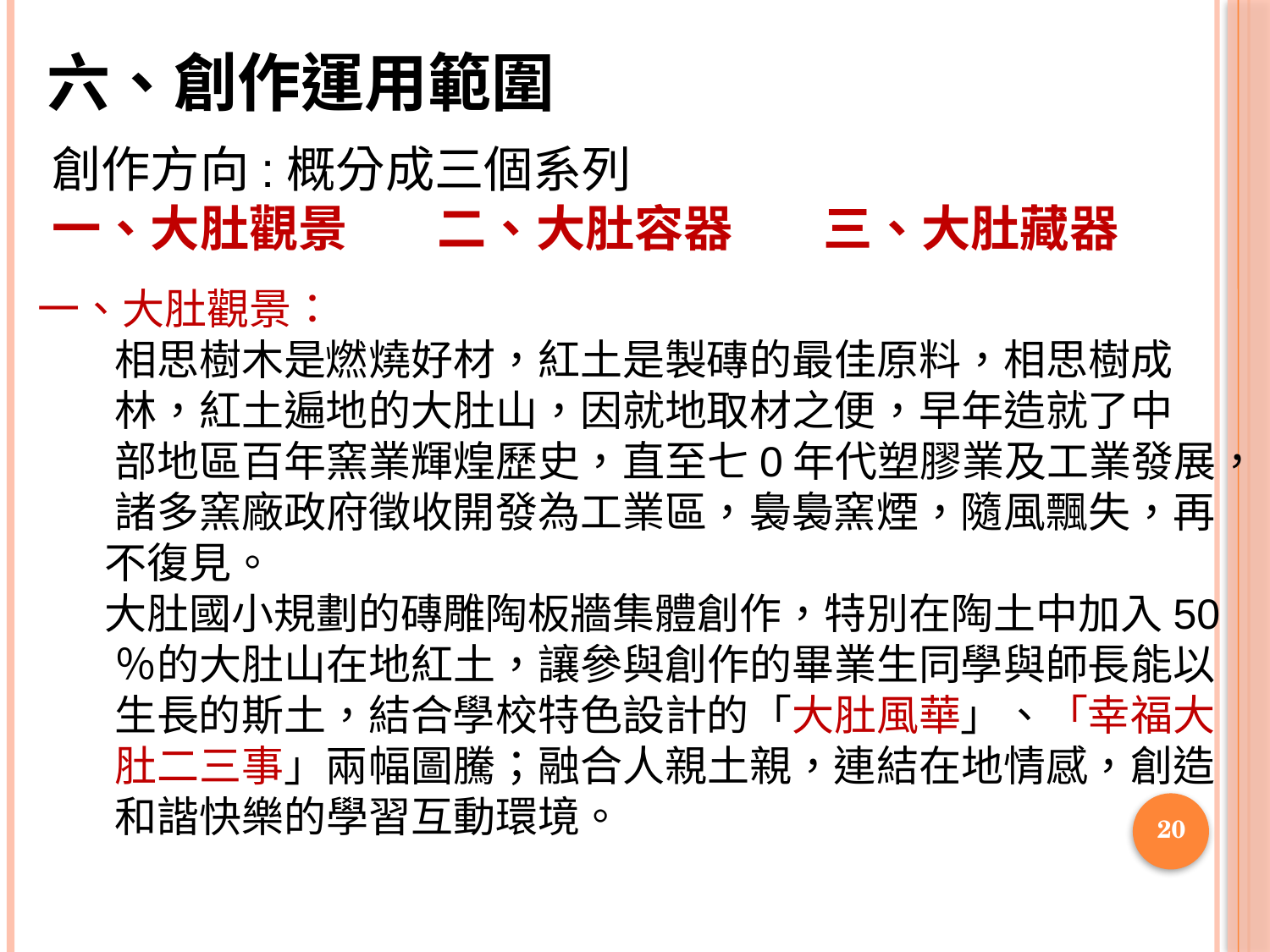

六、創作運用範圍
創作方向:概分成三個系列
一、大肚觀景        二、大肚容器        三、大肚藏器
一、大肚觀景：
       相思樹木是燃燒好材，紅土是製磚的最佳原料，相思樹成
       林，紅土遍地的大肚山，因就地取材之便，早年造就了中
       部地區百年窯業輝煌歷史，直至七0年代塑膠業及工業發展，
       諸多窯廠政府徵收開發為工業區，裊裊窯煙，隨風飄失，再
      不復見。
      大肚國小規劃的磚雕陶板牆集體創作，特別在陶土中加入50
       ％的大肚山在地紅土，讓參與創作的畢業生同學與師長能以
       生長的斯土，結合學校特色設計的「大肚風華」、「幸福大
       肚二三事」兩幅圖騰；融合人親土親，連結在地情感，創造
       和諧快樂的學習互動環境。
20